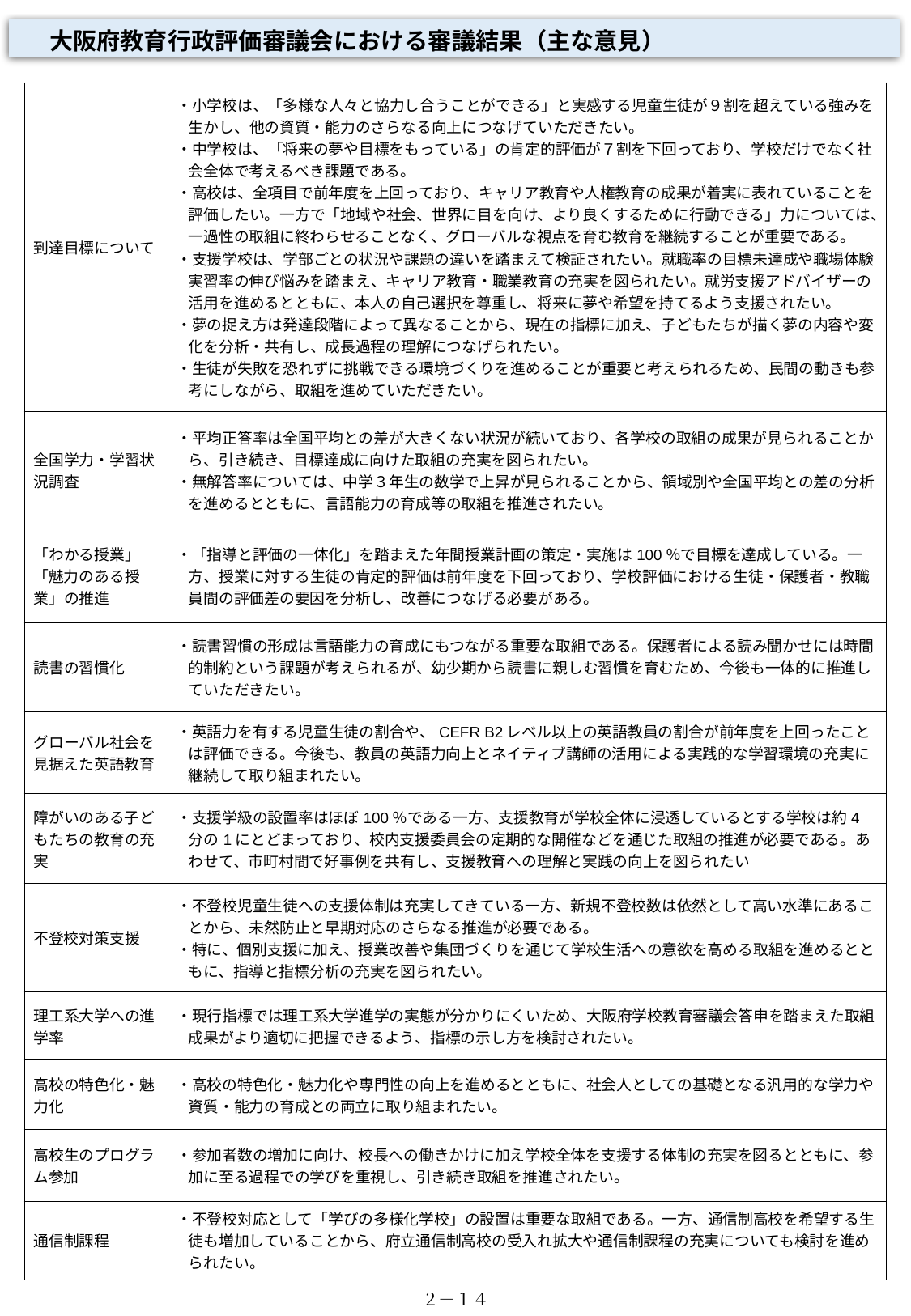

大阪府教育行政評価審議会における審議結果（主な意見）
| 到達目標について | ・小学校は、「多様な人々と協力し合うことができる」と実感する児童生徒が９割を超えている強みを生かし、他の資質・能力のさらなる向上につなげていただきたい。 ・中学校は、「将来の夢や目標をもっている」の肯定的評価が７割を下回っており、学校だけでなく社会全体で考えるべき課題である。 ・高校は、全項目で前年度を上回っており、キャリア教育や人権教育の成果が着実に表れていることを評価したい。一方で「地域や社会、世界に目を向け、より良くするために行動できる」力については、一過性の取組に終わらせることなく、グローバルな視点を育む教育を継続することが重要である。 ・支援学校は、学部ごとの状況や課題の違いを踏まえて検証されたい。就職率の目標未達成や職場体験実習率の伸び悩みを踏まえ、キャリア教育・職業教育の充実を図られたい。就労支援アドバイザーの活用を進めるとともに、本人の自己選択を尊重し、将来に夢や希望を持てるよう支援されたい。 ・夢の捉え方は発達段階によって異なることから、現在の指標に加え、子どもたちが描く夢の内容や変化を分析・共有し、成長過程の理解につなげられたい。 ・生徒が失敗を恐れずに挑戦できる環境づくりを進めることが重要と考えられるため、民間の動きも参考にしながら、取組を進めていただきたい。 |
| --- | --- |
| 全国学力・学習状況調査 | ・平均正答率は全国平均との差が大きくない状況が続いており、各学校の取組の成果が見られることから、引き続き、目標達成に向けた取組の充実を図られたい。 ・無解答率については、中学３年生の数学で上昇が見られることから、領域別や全国平均との差の分析を進めるとともに、言語能力の育成等の取組を推進されたい。 |
| 「わかる授業」「魅力のある授業」の推進 | ・「指導と評価の一体化」を踏まえた年間授業計画の策定・実施は100％で目標を達成している。一方、授業に対する生徒の肯定的評価は前年度を下回っており、学校評価における生徒・保護者・教職員間の評価差の要因を分析し、改善につなげる必要がある。 |
| 読書の習慣化 | ・読書習慣の形成は言語能力の育成にもつながる重要な取組である。保護者による読み聞かせには時間的制約という課題が考えられるが、幼少期から読書に親しむ習慣を育むため、今後も一体的に推進していただきたい。 |
| グローバル社会を見据えた英語教育 | ・英語力を有する児童生徒の割合や、CEFR B2レベル以上の英語教員の割合が前年度を上回ったことは評価できる。今後も、教員の英語力向上とネイティブ講師の活用による実践的な学習環境の充実に継続して取り組まれたい。 |
| 障がいのある子どもたちの教育の充実 | ・支援学級の設置率はほぼ100％である一方、支援教育が学校全体に浸透しているとする学校は約4分の1にとどまっており、校内支援委員会の定期的な開催などを通じた取組の推進が必要である。あわせて、市町村間で好事例を共有し、支援教育への理解と実践の向上を図られたい |
| 不登校対策支援 | ・不登校児童生徒への支援体制は充実してきている一方、新規不登校数は依然として高い水準にあることから、未然防止と早期対応のさらなる推進が必要である。 ・特に、個別支援に加え、授業改善や集団づくりを通じて学校生活への意欲を高める取組を進めるとともに、指導と指標分析の充実を図られたい。 |
| 理工系大学への進学率 | ・現行指標では理工系大学進学の実態が分かりにくいため、大阪府学校教育審議会答申を踏まえた取組成果がより適切に把握できるよう、指標の示し方を検討されたい。 |
| 高校の特色化・魅力化 | ・高校の特色化・魅力化や専門性の向上を進めるとともに、社会人としての基礎となる汎用的な学力や資質・能力の育成との両立に取り組まれたい。 |
| 高校生のプログラム参加 | ・参加者数の増加に向け、校長への働きかけに加え学校全体を支援する体制の充実を図るとともに、参加に至る過程での学びを重視し、引き続き取組を推進されたい。 |
| 通信制課程 | ・不登校対応として「学びの多様化学校」の設置は重要な取組である。一方、通信制高校を希望する生徒も増加していることから、府立通信制高校の受入れ拡大や通信制課程の充実についても検討を進められたい。 |
２－１４